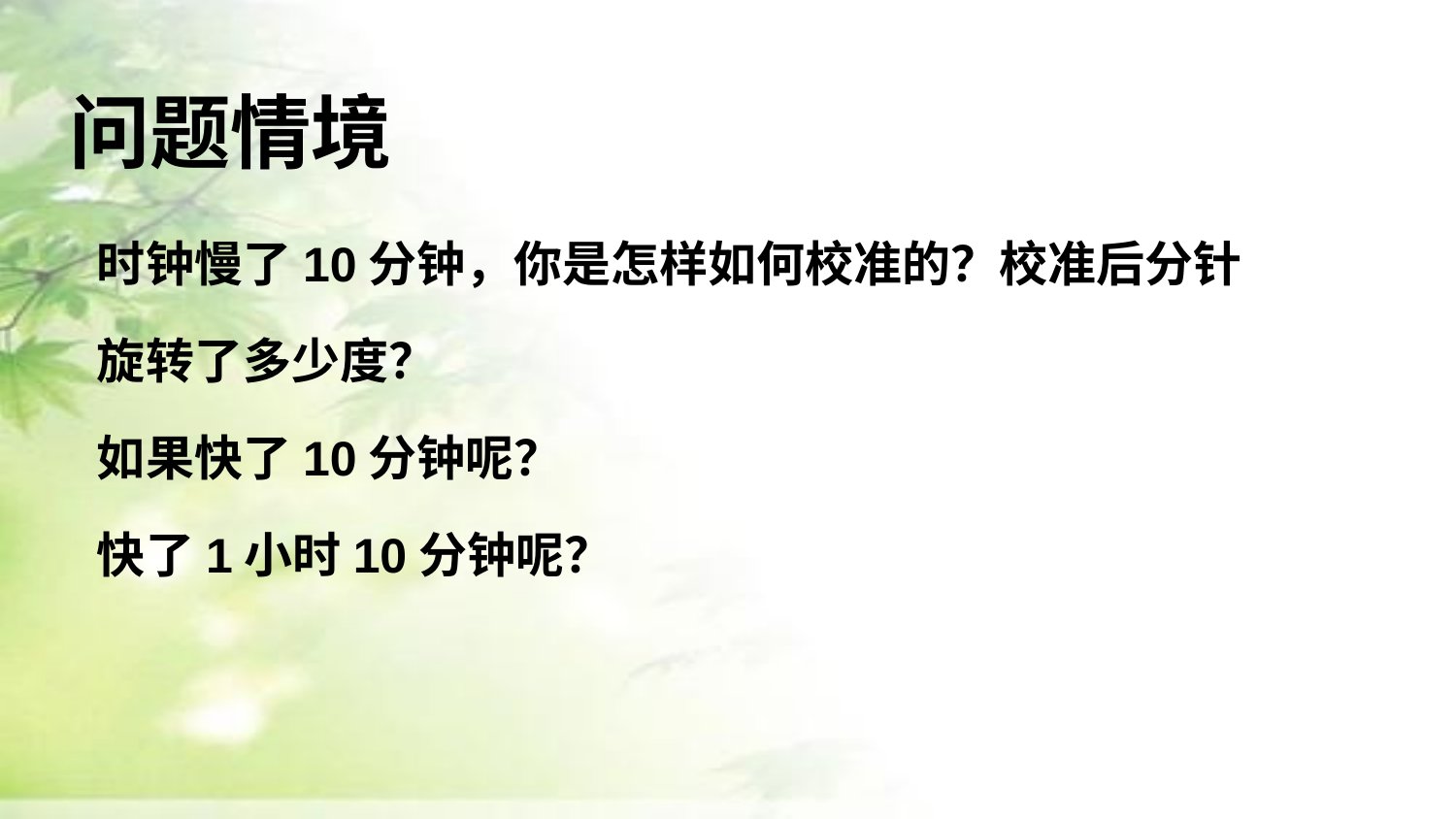

问题情境
时钟慢了10分钟，你是怎样如何校准的？校准后分针
旋转了多少度？
如果快了10分钟呢？
快了1小时10分钟呢？